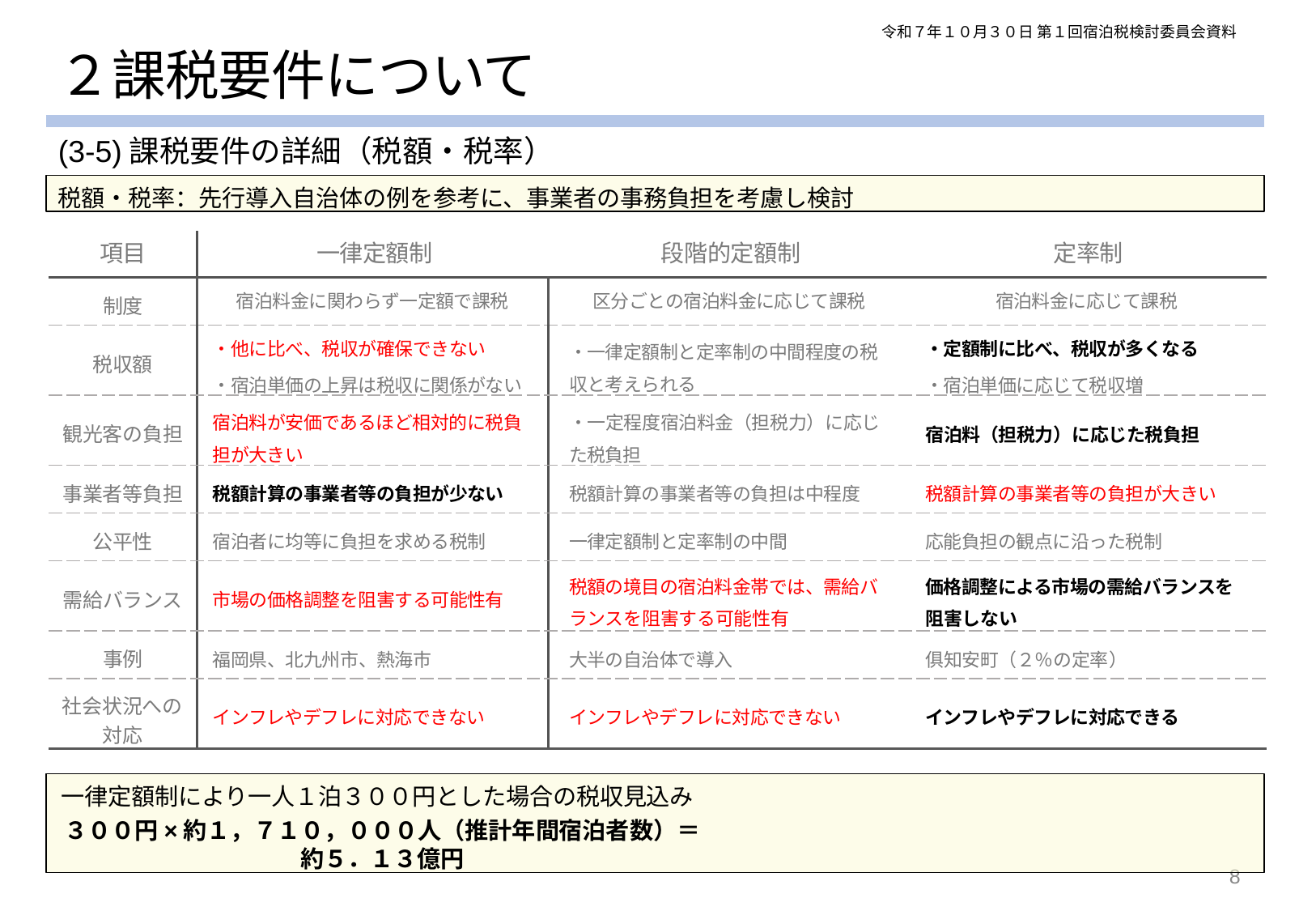

令和７年１０月３０日 第１回宿泊税検討委員会資料
# ２課税要件について
(3-5)課税要件の詳細（税額・税率）
税額・税率：先行導入自治体の例を参考に、事業者の事務負担を考慮し検討

| 項目 | 一律定額制 | 段階的定額制 | 定率制 |
| --- | --- | --- | --- |
| 制度 | 宿泊料金に関わらず一定額で課税 | 区分ごとの宿泊料金に応じて課税 | 宿泊料金に応じて課税 |
| 税収額 | ・他に比べ、税収が確保できない ・宿泊単価の上昇は税収に関係がない | ・一律定額制と定率制の中間程度の税収と考えられる | ・定額制に比べ、税収が多くなる ・宿泊単価に応じて税収増 |
| 観光客の負担 | 宿泊料が安価であるほど相対的に税負担が大きい | ・一定程度宿泊料金（担税力）に応じた税負担 | 宿泊料（担税力）に応じた税負担 |
| 事業者等負担 | 税額計算の事業者等の負担が少ない | 税額計算の事業者等の負担は中程度 | 税額計算の事業者等の負担が大きい |
| 公平性 | 宿泊者に均等に負担を求める税制 | 一律定額制と定率制の中間 | 応能負担の観点に沿った税制 |
| 需給バランス | 市場の価格調整を阻害する可能性有 | 税額の境目の宿泊料金帯では、需給バ ランスを阻害する可能性有 | 価格調整による市場の需給バランスを 阻害しない |
| 事例 | 福岡県、北九州市、熱海市 | 大半の自治体で導入 | 俱知安町（２％の定率） |
| 社会状況への対応 | インフレやデフレに対応できない | インフレやデフレに対応できない | インフレやデフレに対応できる |
一律定額制により一人１泊３００円とした場合の税収見込み
３００円×約１，７１０，０００人（推計年間宿泊者数）＝約５．１３億円
8